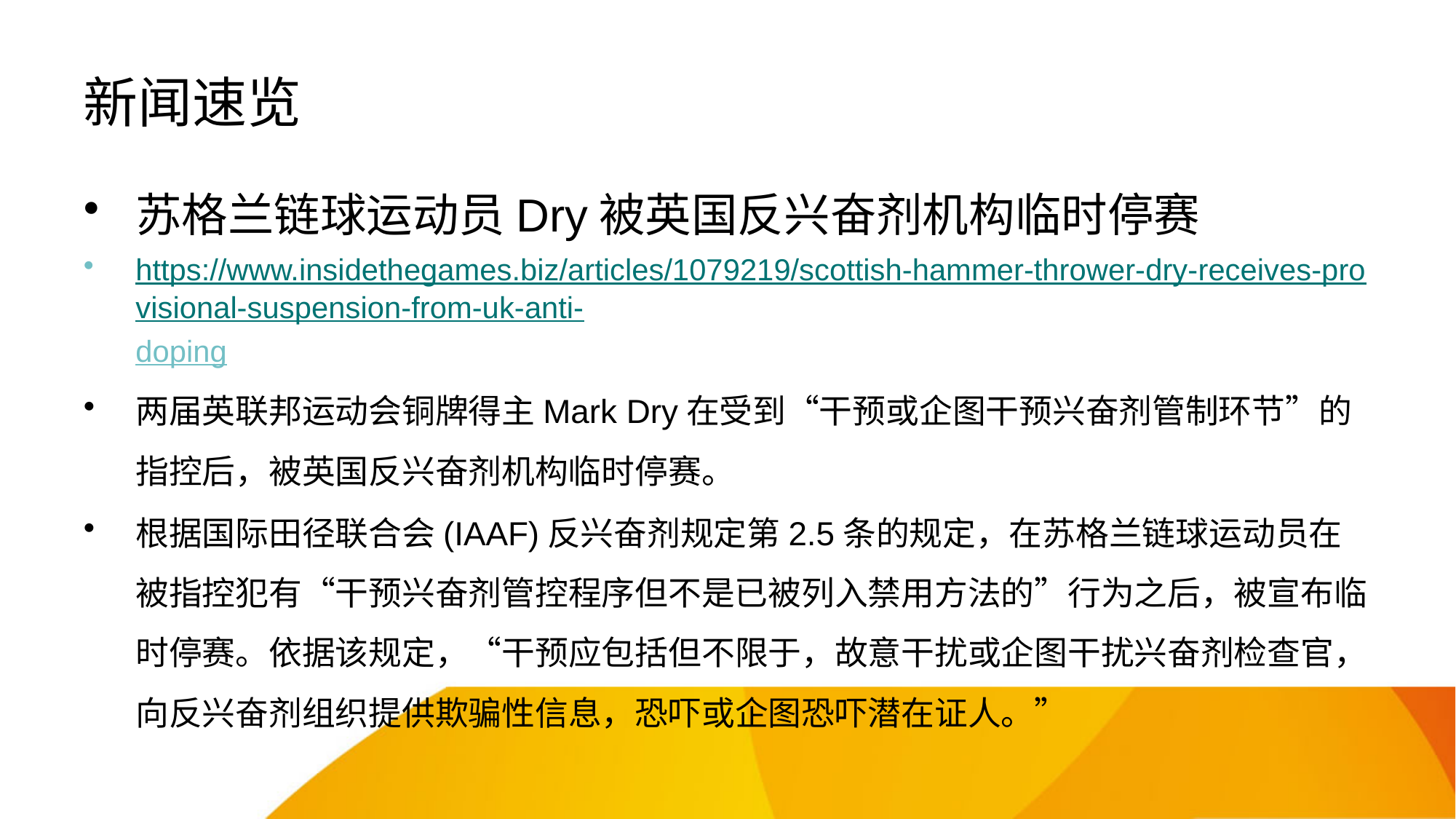

# 新闻速览
苏格兰链球运动员Dry被英国反兴奋剂机构临时停赛
https://www.insidethegames.biz/articles/1079219/scottish-hammer-thrower-dry-receives-provisional-suspension-from-uk-anti-doping
两届英联邦运动会铜牌得主Mark Dry在受到“干预或企图干预兴奋剂管制环节”的指控后，被英国反兴奋剂机构临时停赛。
根据国际田径联合会(IAAF)反兴奋剂规定第2.5条的规定，在苏格兰链球运动员在被指控犯有“干预兴奋剂管控程序但不是已被列入禁用方法的”行为之后，被宣布临时停赛。依据该规定，“干预应包括但不限于，故意干扰或企图干扰兴奋剂检查官，向反兴奋剂组织提供欺骗性信息，恐吓或企图恐吓潜在证人。”